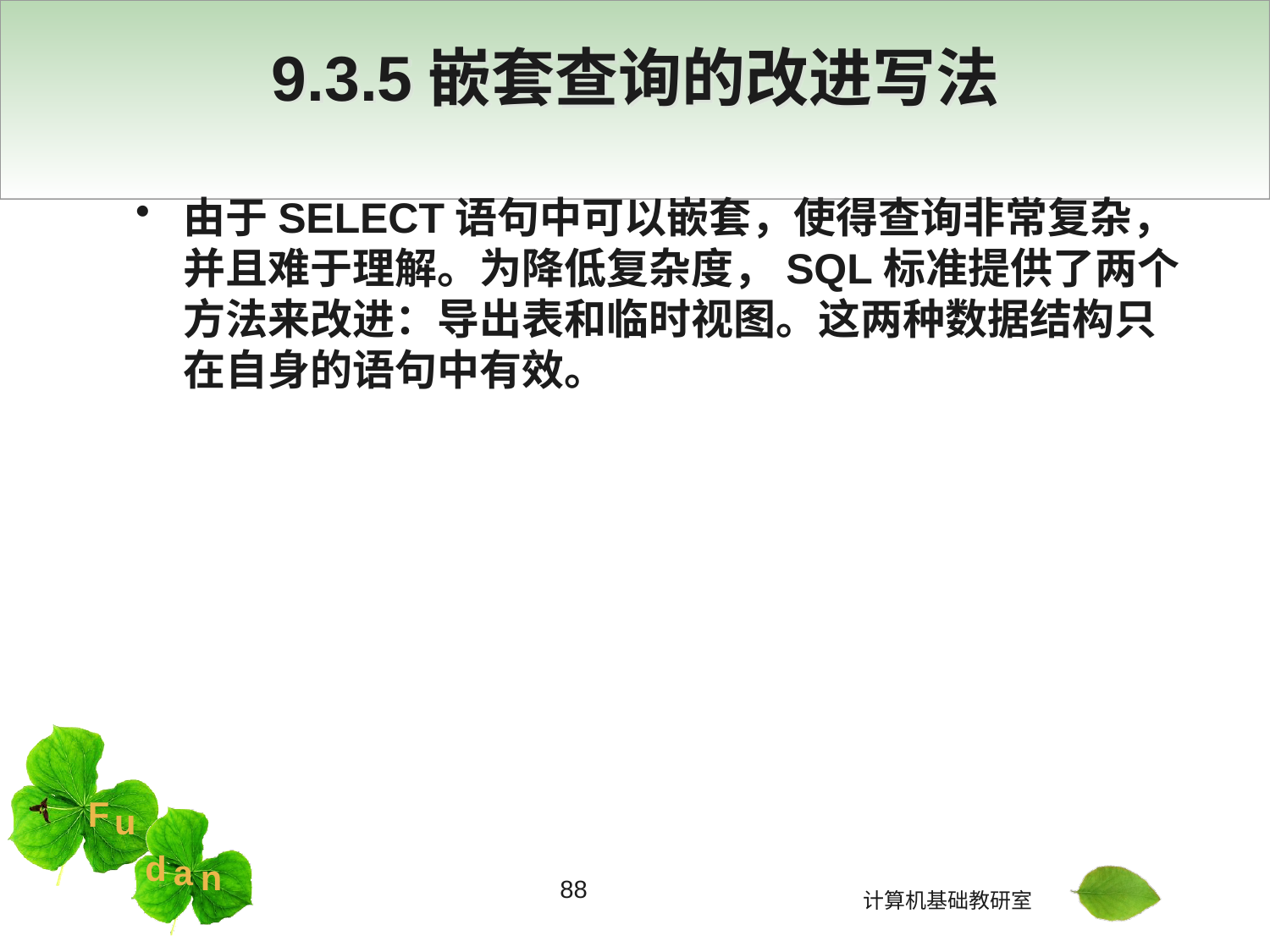

# 9.3.5嵌套查询的改进写法
由于SELECT语句中可以嵌套，使得查询非常复杂，并且难于理解。为降低复杂度，SQL标准提供了两个方法来改进：导出表和临时视图。这两种数据结构只在自身的语句中有效。

88